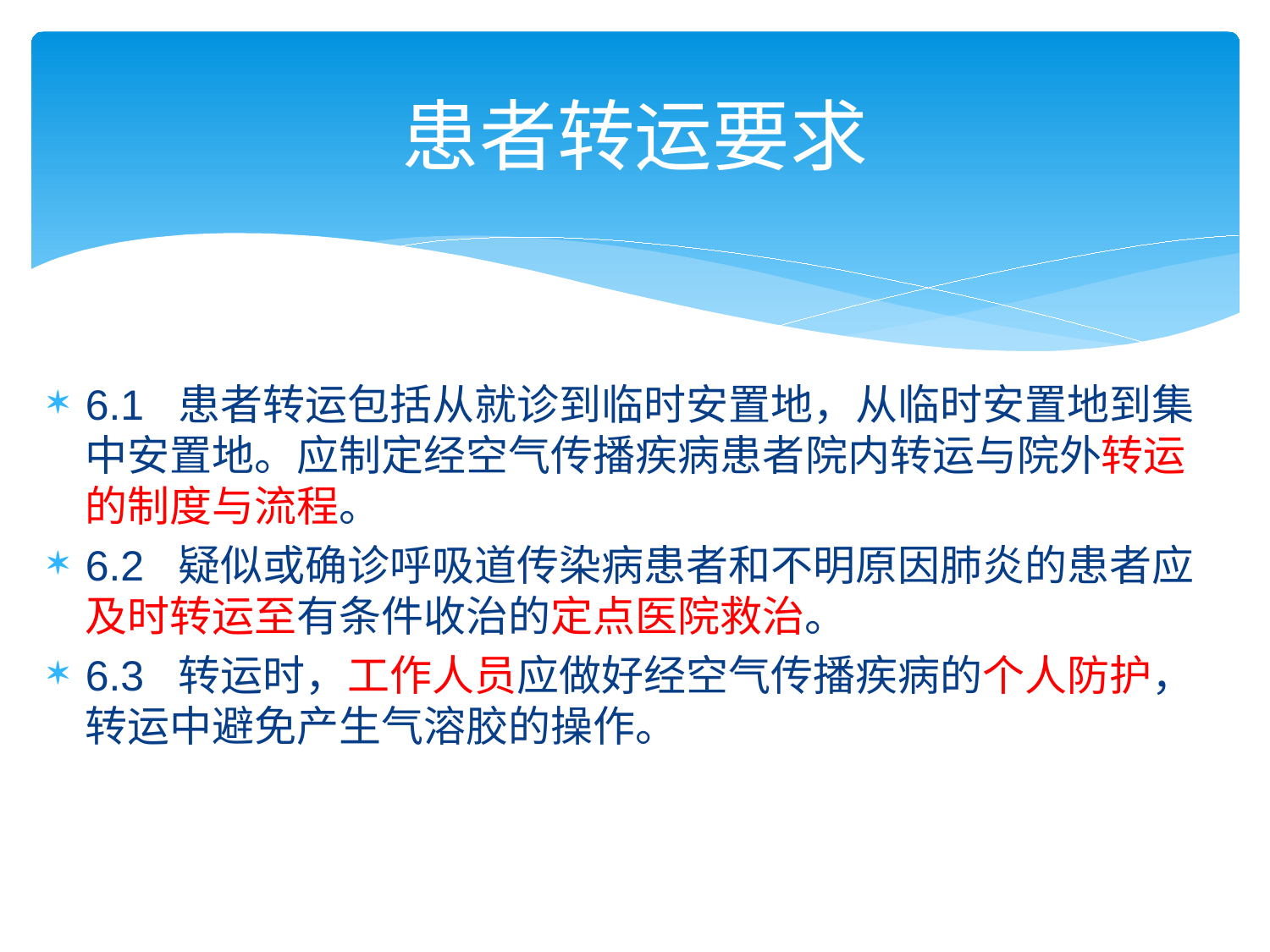

# 患者转运要求
6.1  患者转运包括从就诊到临时安置地，从临时安置地到集中安置地。应制定经空气传播疾病患者院内转运与院外转运的制度与流程。
6.2  疑似或确诊呼吸道传染病患者和不明原因肺炎的患者应及时转运至有条件收治的定点医院救治。
6.3  转运时，工作人员应做好经空气传播疾病的个人防护，转运中避免产生气溶胶的操作。